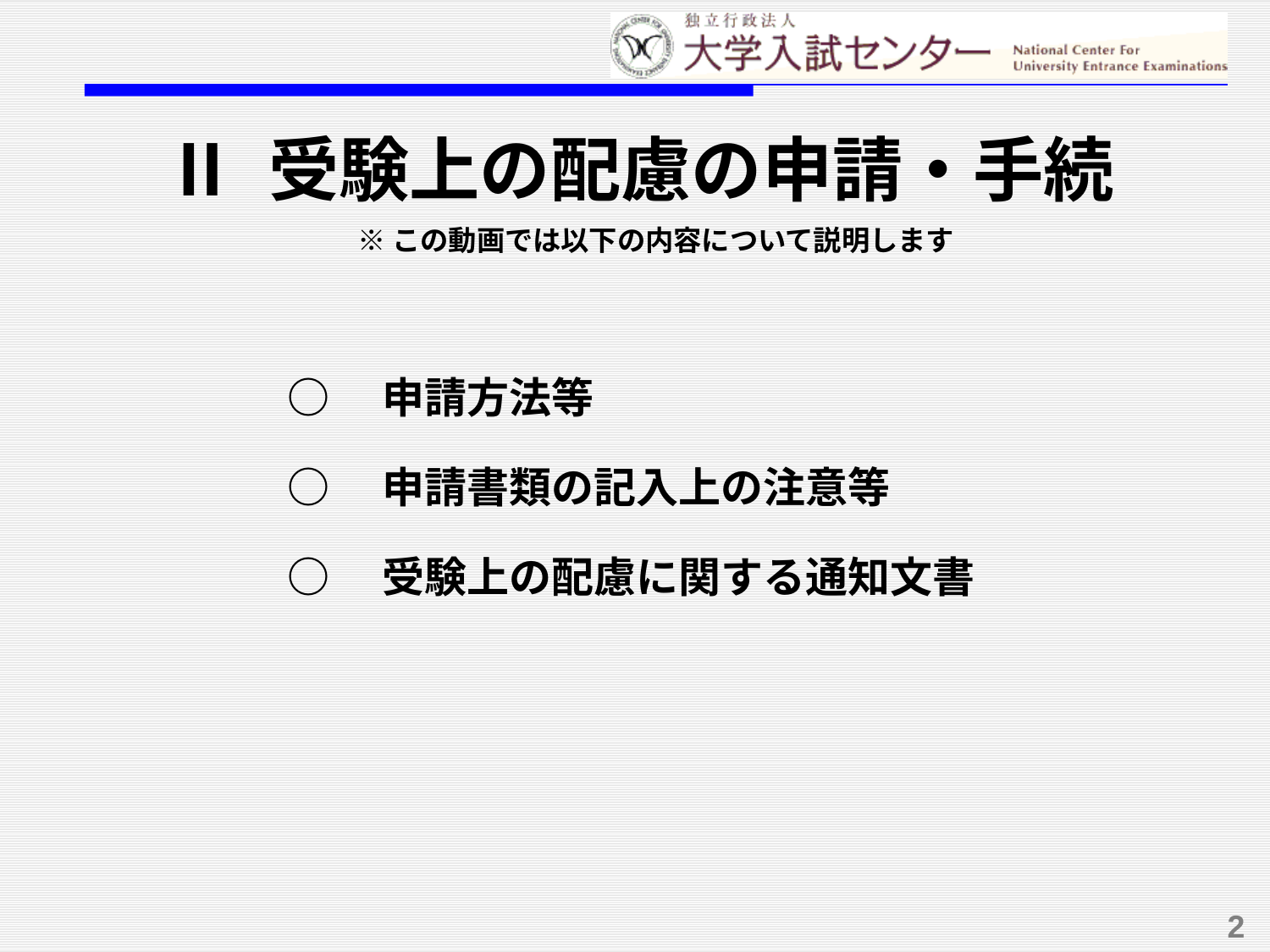

Ⅱ 受験上の配慮の申請・手続
※この動画では以下の内容について説明します
○　申請方法等
○　申請書類の記入上の注意等
○　受験上の配慮に関する通知文書
2